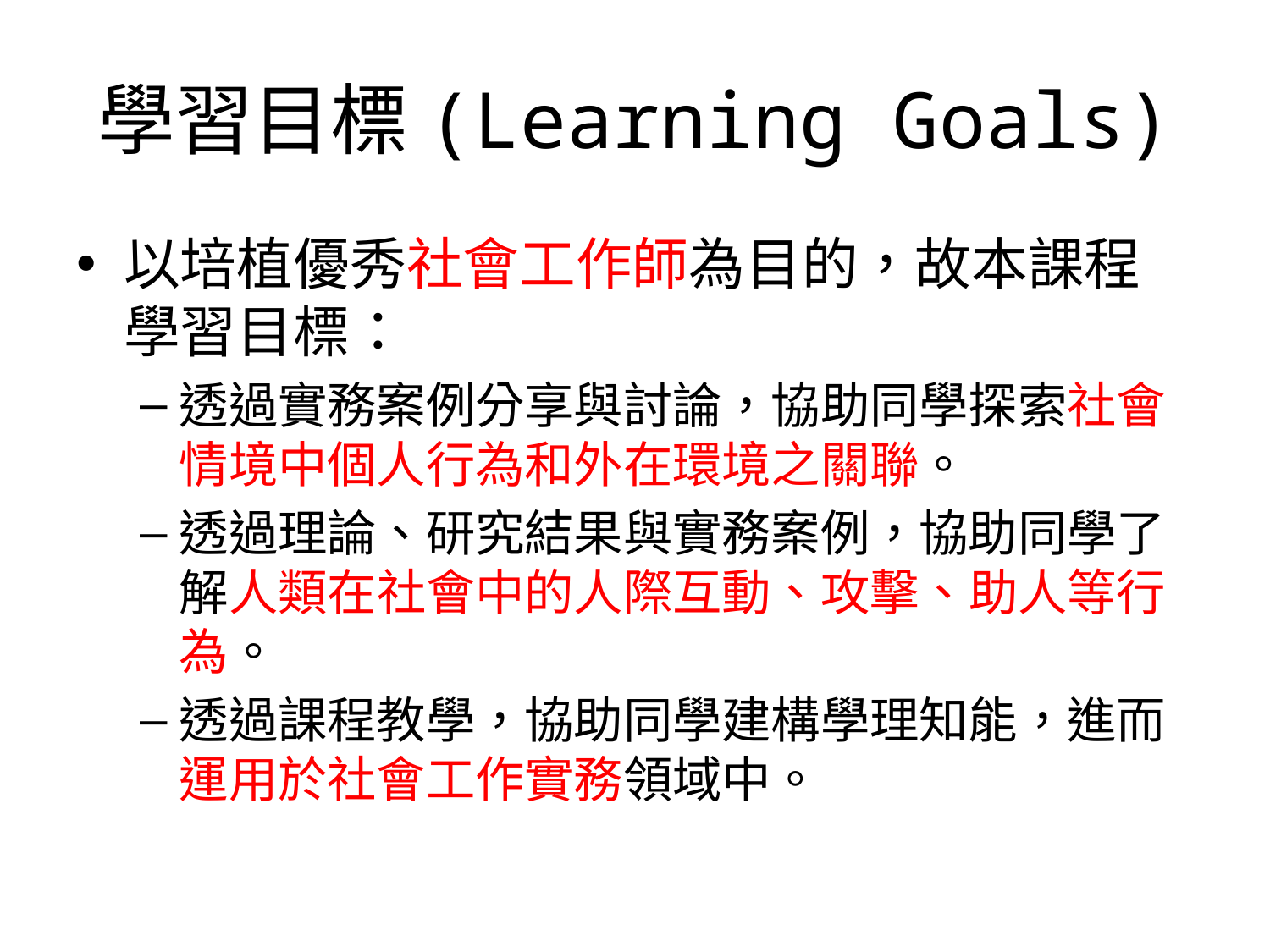

# 學習目標(Learning Goals)
以培植優秀社會工作師為目的，故本課程學習目標：
透過實務案例分享與討論，協助同學探索社會情境中個人行為和外在環境之關聯。
透過理論、研究結果與實務案例，協助同學了解人類在社會中的人際互動、攻擊、助人等行為。
透過課程教學，協助同學建構學理知能，進而運用於社會工作實務領域中。